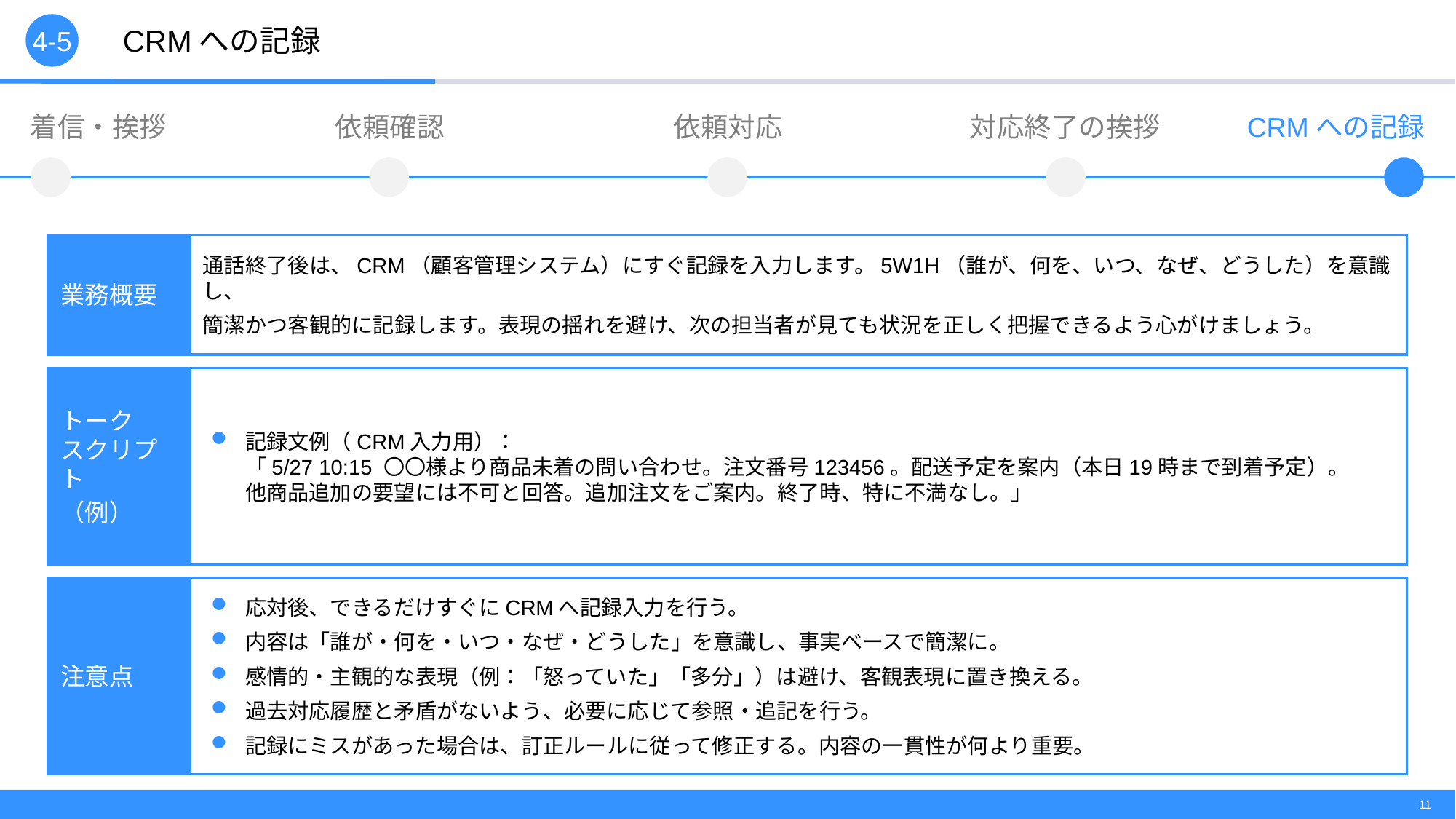

4-5
　　CRMへの記録

着信・挨拶
依頼確認
依頼対応
対応終了の挨拶
CRMへの記録

業務概要
通話終了後は、CRM（顧客管理システム）にすぐ記録を入力します。5W1H（誰が、何を、いつ、なぜ、どうした）を意識し、
簡潔かつ客観的に記録します。表現の揺れを避け、次の担当者が見ても状況を正しく把握できるよう心がけましょう。
トーク
スクリプト
（例）
記録文例（CRM入力用）：
「5/27 10:15 〇〇様より商品未着の問い合わせ。注文番号123456。配送予定を案内（本日19時まで到着予定）。
他商品追加の要望には不可と回答。追加注文をご案内。終了時、特に不満なし。」
注意点
応対後、できるだけすぐにCRMへ記録入力を行う。
内容は「誰が・何を・いつ・なぜ・どうした」を意識し、事実ベースで簡潔に。
感情的・主観的な表現（例：「怒っていた」「多分」）は避け、客観表現に置き換える。
過去対応履歴と矛盾がないよう、必要に応じて参照・追記を行う。
記録にミスがあった場合は、訂正ルールに従って修正する。内容の一貫性が何より重要。
11